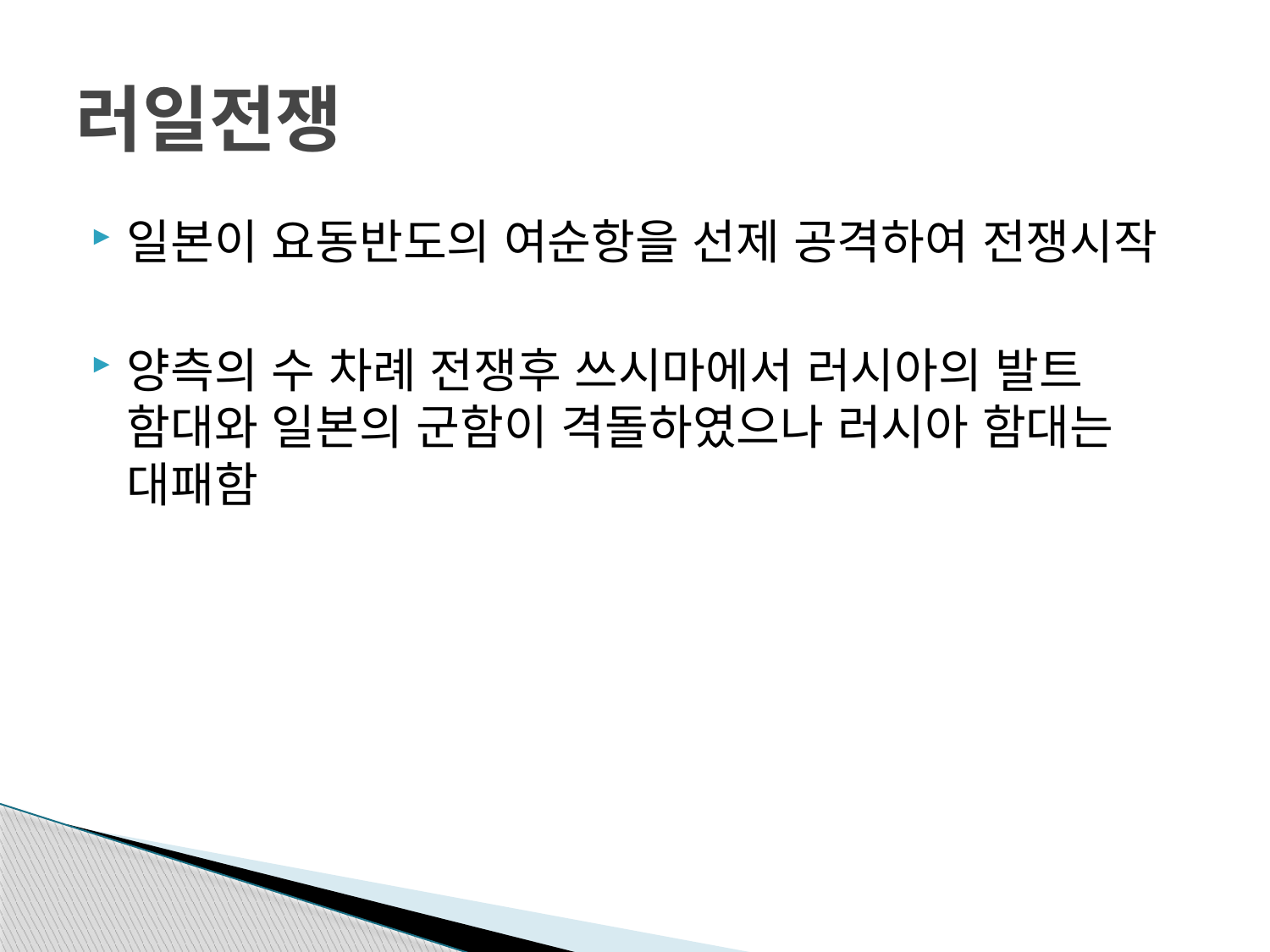

# 러일전쟁
일본이 요동반도의 여순항을 선제 공격하여 전쟁시작

양측의 수 차례 전쟁후 쓰시마에서 러시아의 발트 함대와 일본의 군함이 격돌하였으나 러시아 함대는 대패함